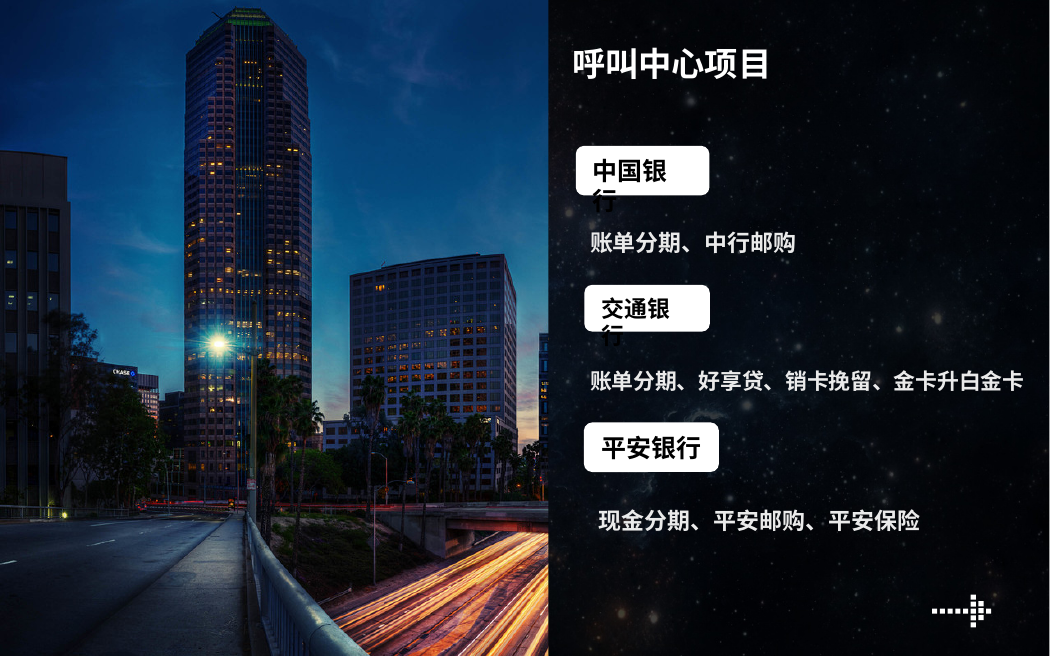

呼叫中心项目
中国银行
账单分期、中行邮购
交通银行
账单分期、好享贷、销卡挽留、金卡升白金卡
平安银行
现金分期、平安邮购、平安保险